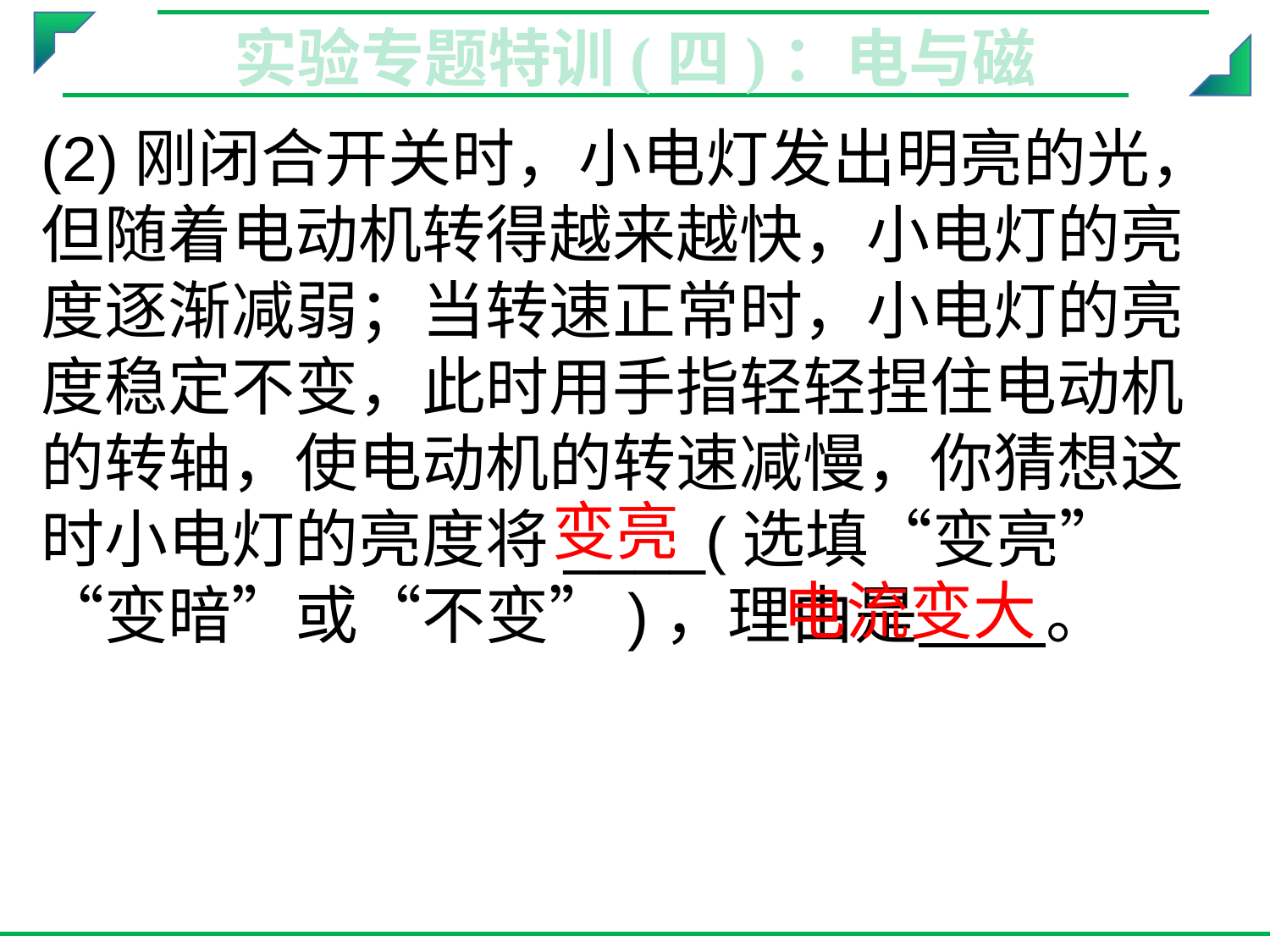

实验专题特训(四)：电与磁
(2)刚闭合开关时，小电灯发出明亮的光，但随着电动机转得越来越快，小电灯的亮度逐渐减弱；当转速正常时，小电灯的亮度稳定不变，此时用手指轻轻捏住电动机的转轴，使电动机的转速减慢，你猜想这时小电灯的亮度将____(选填“变亮”“变暗”或“不变”)，理由是         。
变亮
电流变大